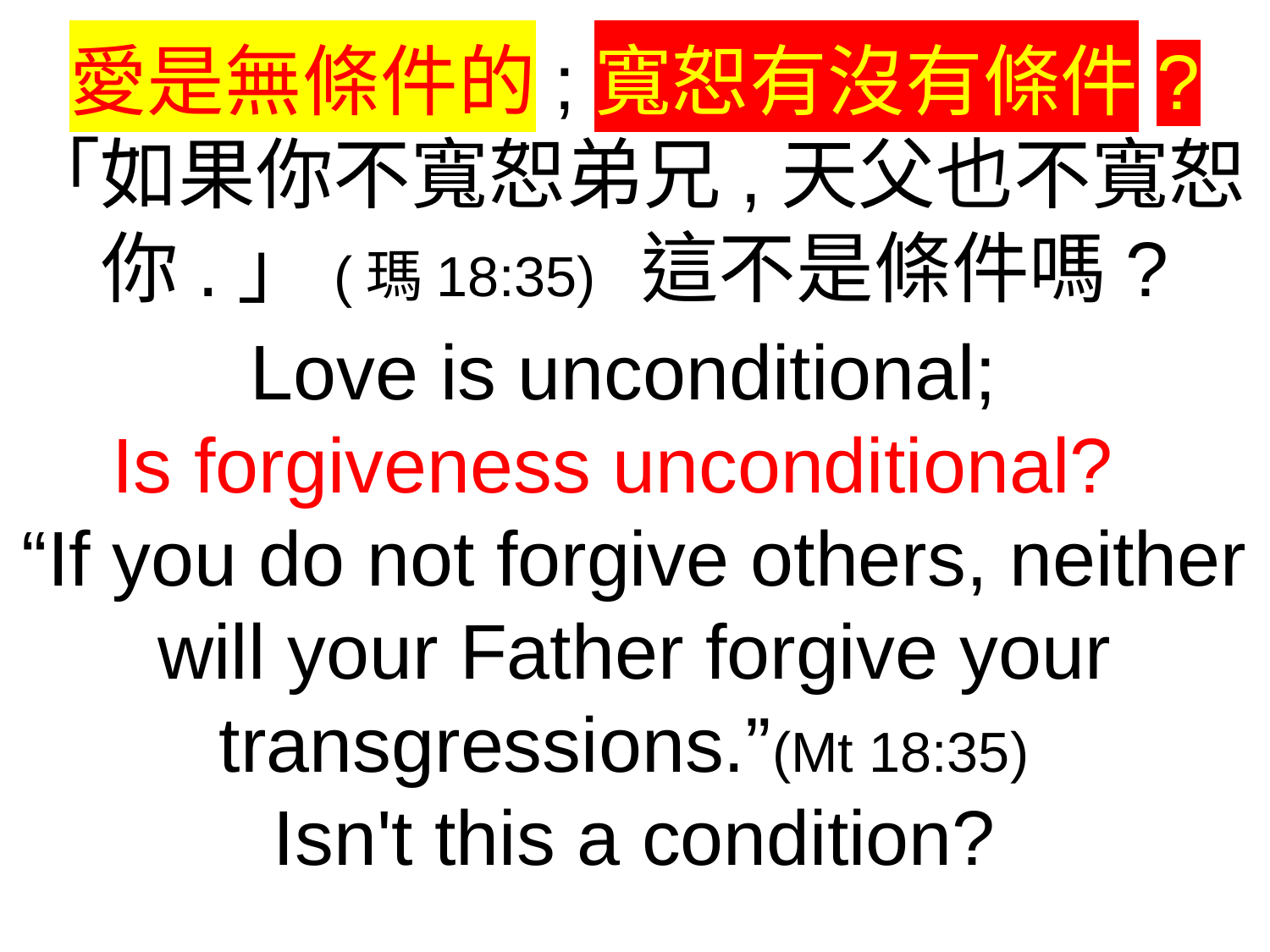

愛是無條件的;寬恕有沒有條件?
「如果你不寬恕弟兄,天父也不寬恕你.」(瑪18:35)  這不是條件嗎?
Love is unconditional;
Is forgiveness unconditional?
“If you do not forgive others, neither will your Father forgive your transgressions.”(Mt 18:35)
Isn't this a condition?